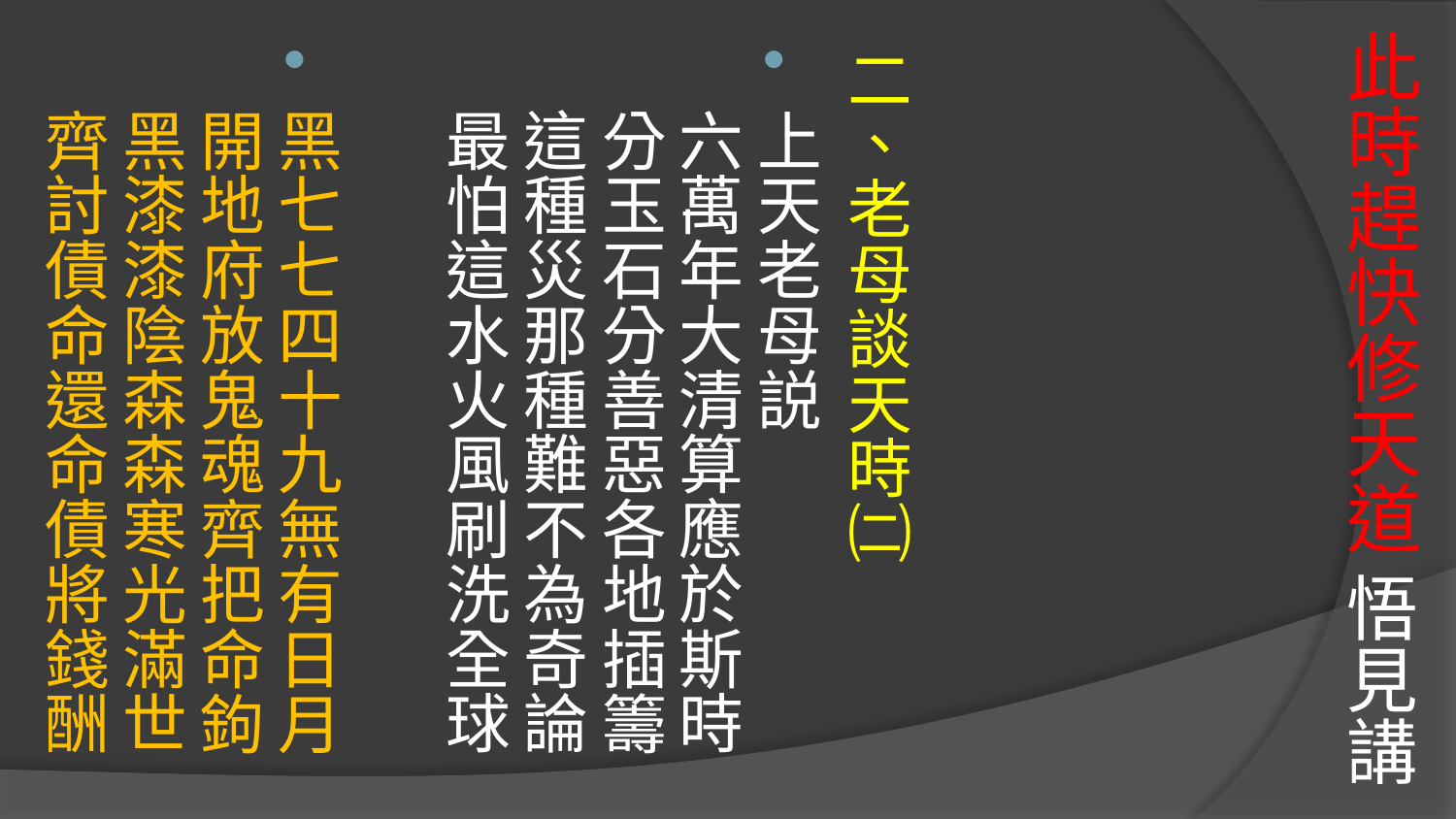

# 此時趕快修天道 悟見講
二、老母談天時㈡
上天老母説　
六萬年大清算應於斯時
分玉石分善惡各地插籌
這種災那種難不為奇論 
最怕這水火風刷洗全球
黑七七四十九無有日月
開地府放鬼魂齊把命鉤
黑漆漆陰森森寒光滿世 
齊討債命還命債將錢酬